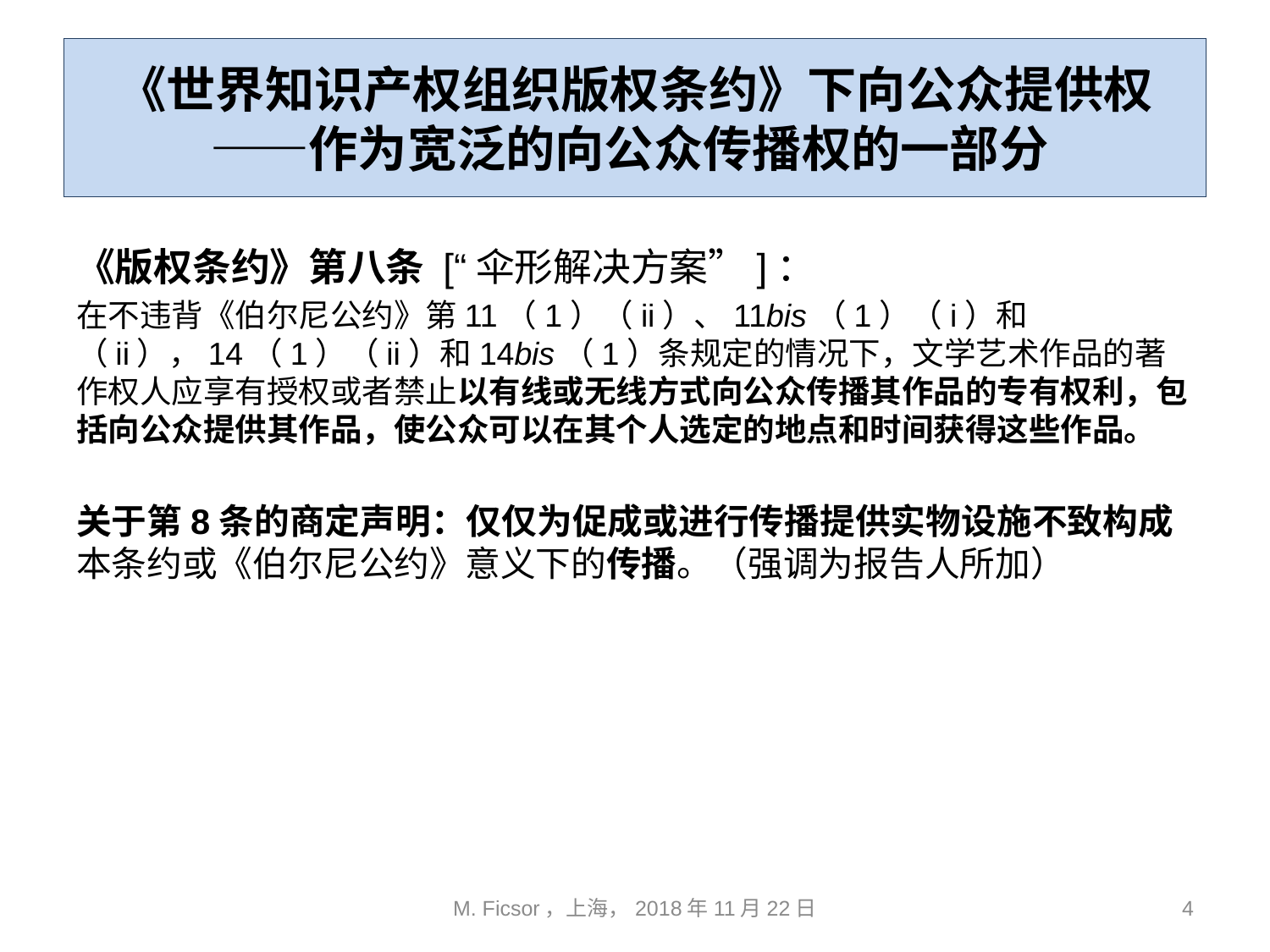

# 《世界知识产权组织版权条约》下向公众提供权——作为宽泛的向公众传播权的一部分
《版权条约》第八条 [“伞形解决方案”]：
在不违背《伯尔尼公约》第11（1）（ii）、11bis（1）（i）和（ii），14（1）（ii）和14bis（1）条规定的情况下，文学艺术作品的著作权人应享有授权或者禁止以有线或无线方式向公众传播其作品的专有权利，包括向公众提供其作品，使公众可以在其个人选定的地点和时间获得这些作品。

关于第8条的商定声明：仅仅为促成或进行传播提供实物设施不致构成本条约或《伯尔尼公约》意义下的传播。（强调为报告人所加）
M. Ficsor，上海，2018年11月22日
4